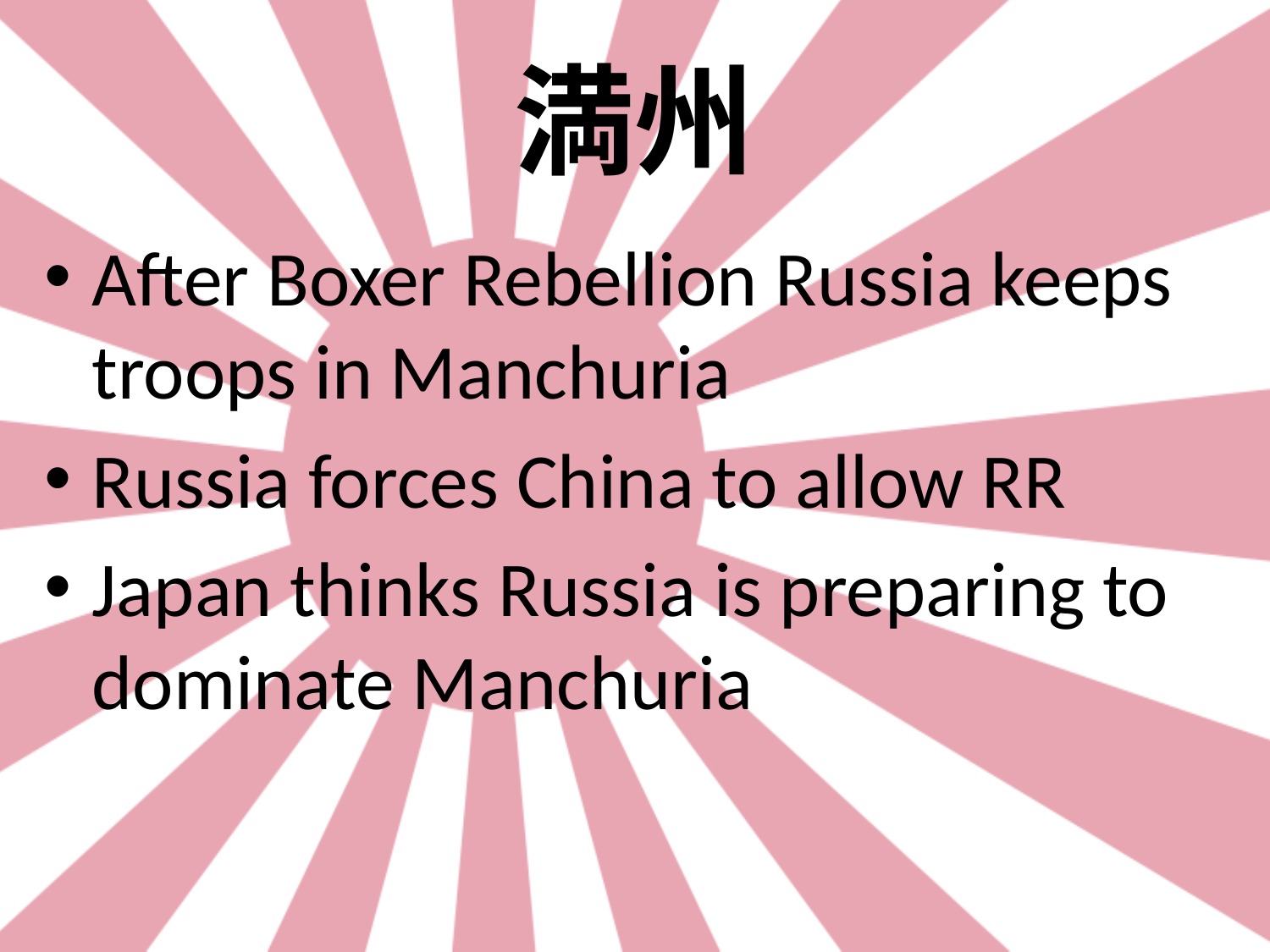

# 満州
After Boxer Rebellion Russia keeps troops in Manchuria
Russia forces China to allow RR
Japan thinks Russia is preparing to dominate Manchuria